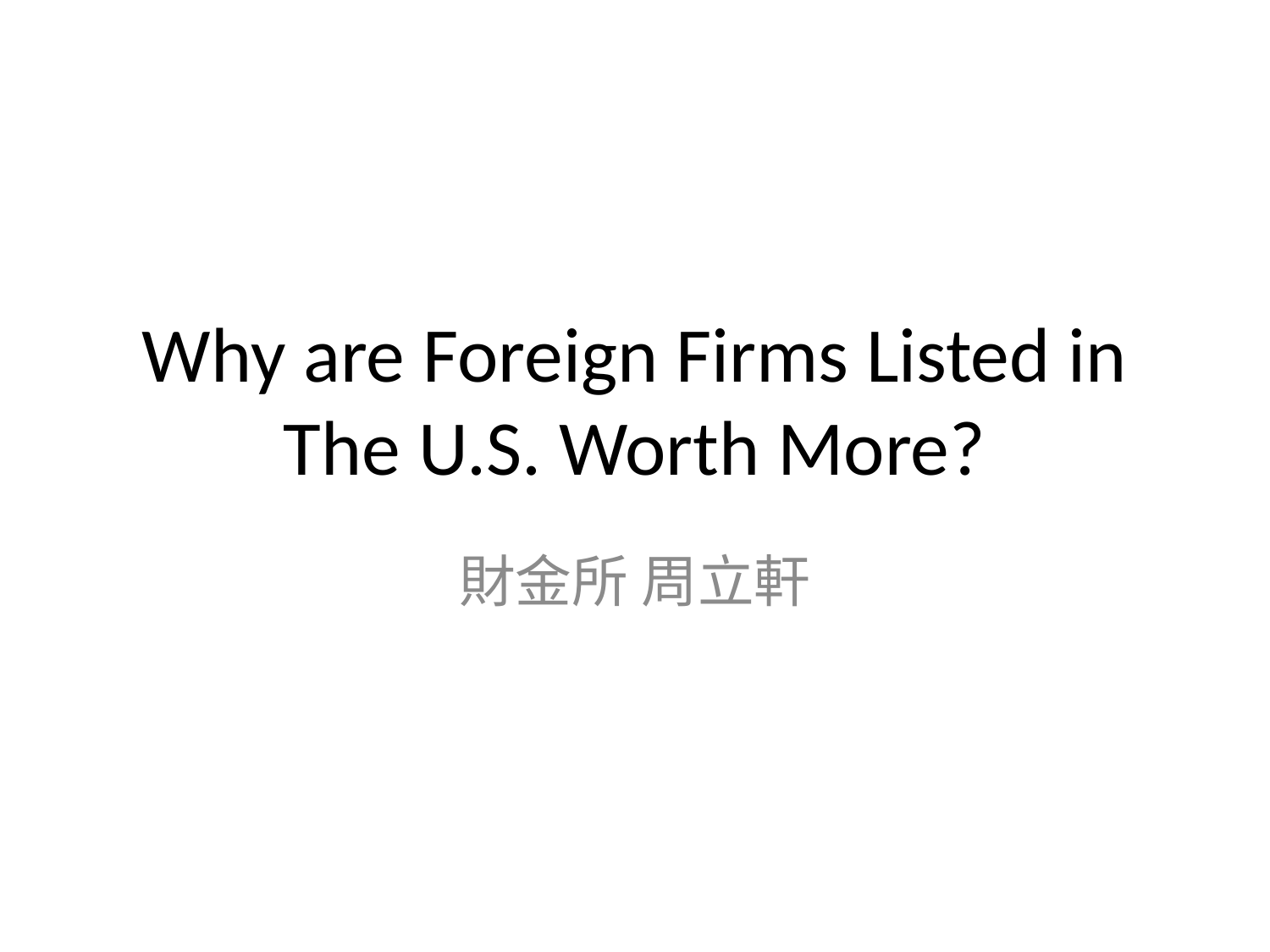

# Why are Foreign Firms Listed in The U.S. Worth More?
財金所 周立軒